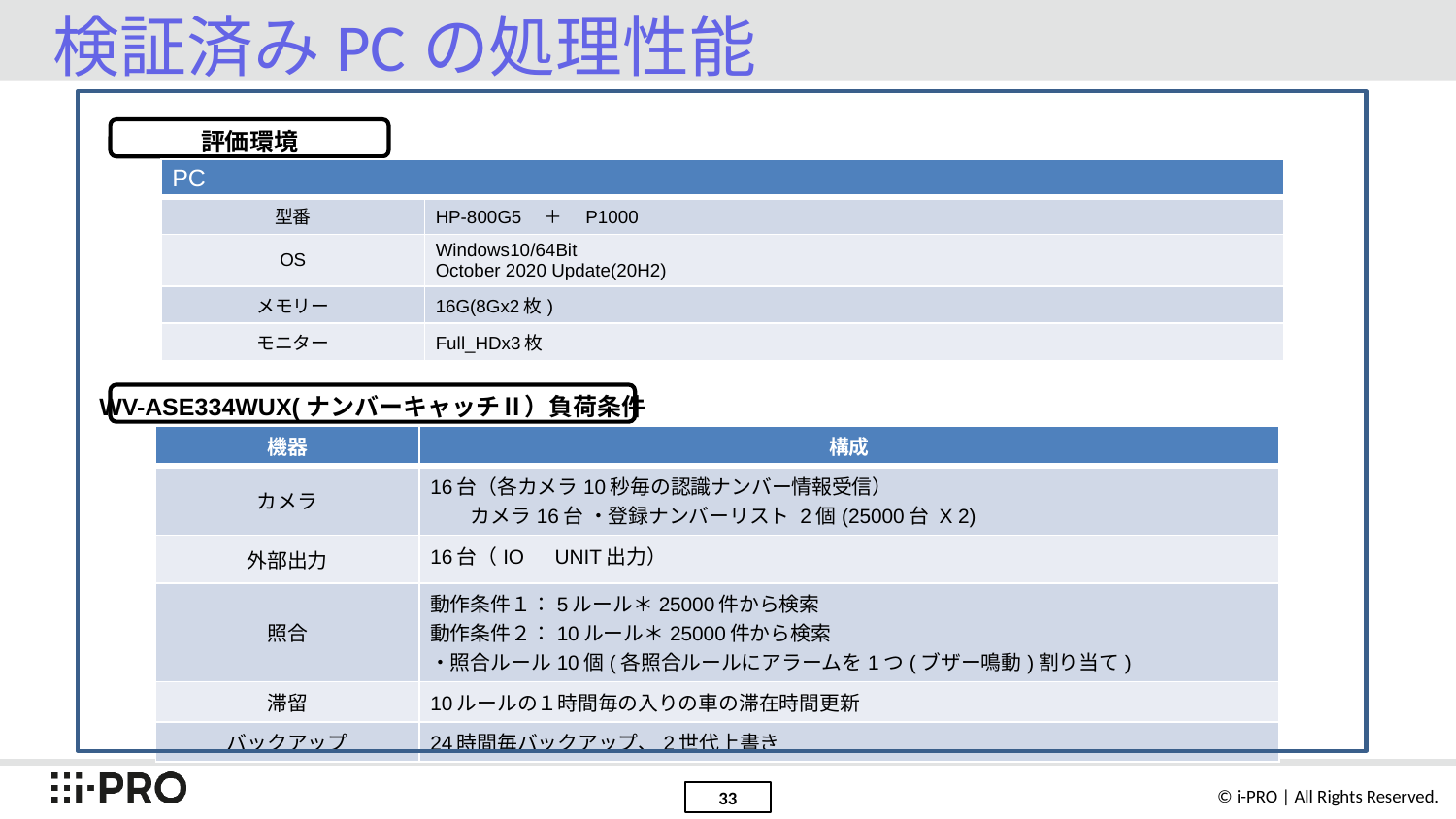

# 検証済みPCの処理性能

評価環境
| PC |  |
| --- | --- |
| 型番 | HP-800G5　＋　P1000 |
| OS | Windows10/64Bit October 2020 Update(20H2) |
| メモリー | 16G(8Gx2枚) |
| モニター | Full\_HDx3枚 |
WV-ASE334WUX(ナンバーキャッチⅡ）負荷条件
| 機器 | 構成 |
| --- | --- |
| カメラ | 16台（各カメラ10秒毎の認識ナンバー情報受信） 　　カメラ16台 ・登録ナンバーリスト 2個(25000台 X 2) |
| 外部出力 | 16台（IO　UNIT出力） |
| 照合 | 動作条件１：5ルール＊25000件から検索 動作条件２：10ルール＊25000件から検索 ・照合ルール10個(各照合ルールにアラームを1つ(ブザー鳴動)割り当て) |
| 滞留 | 10ルールの１時間毎の入りの車の滞在時間更新 |
| バックアップ | 24時間毎バックアップ、2世代上書き |